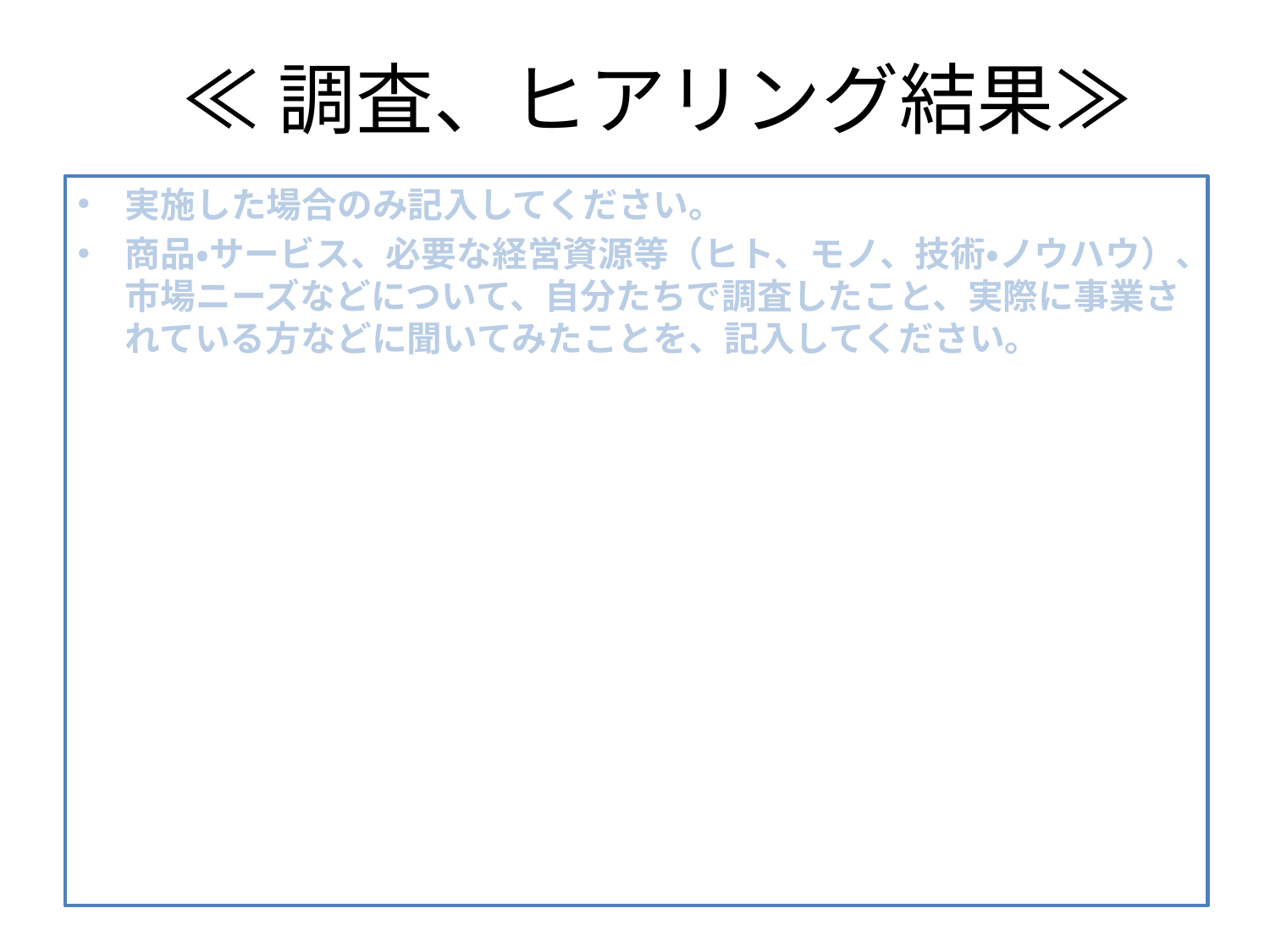

# ≪調査、ヒアリング結果≫
実施した場合のみ記入してください。
商品・サービス、必要な経営資源等（ヒト、モノ、技術・ノウハウ）、市場ニーズなどについて、自分たちで調査したこと、実際に事業されている方などに聞いてみたことを、記入してください。